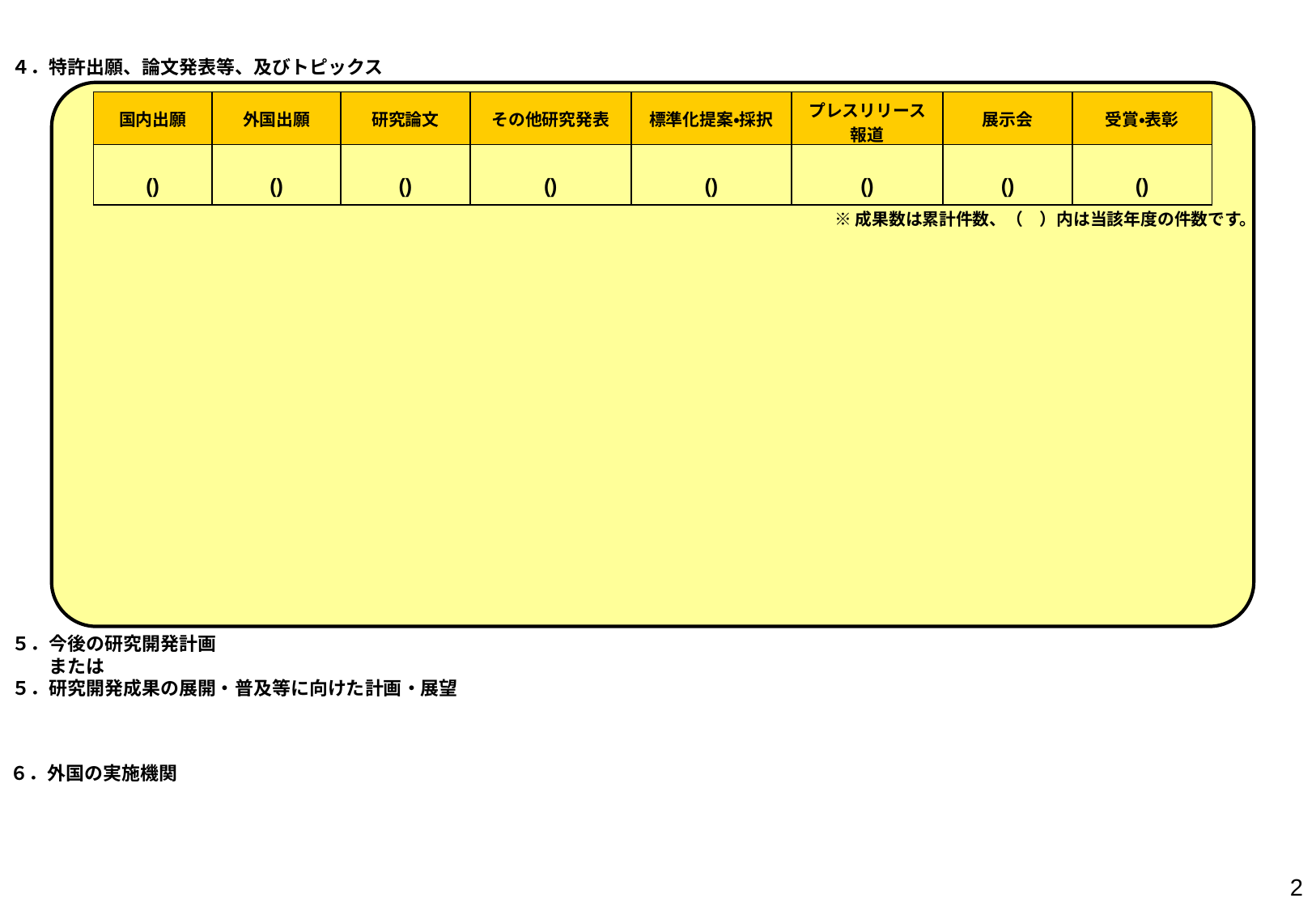

４．特許出願、論文発表等、及びトピックス

| 国内出願 | 外国出願 | 研究論文 | その他研究発表 | 標準化提案・採択 | プレスリリース 報道 | 展示会 | 受賞・表彰 |
| --- | --- | --- | --- | --- | --- | --- | --- |
| () | () | () | () | () | () | () | () |
※成果数は累計件数、（　）内は当該年度の件数です。
５．今後の研究開発計画
　　または
５．研究開発成果の展開・普及等に向けた計画・展望
６．外国の実施機関
2